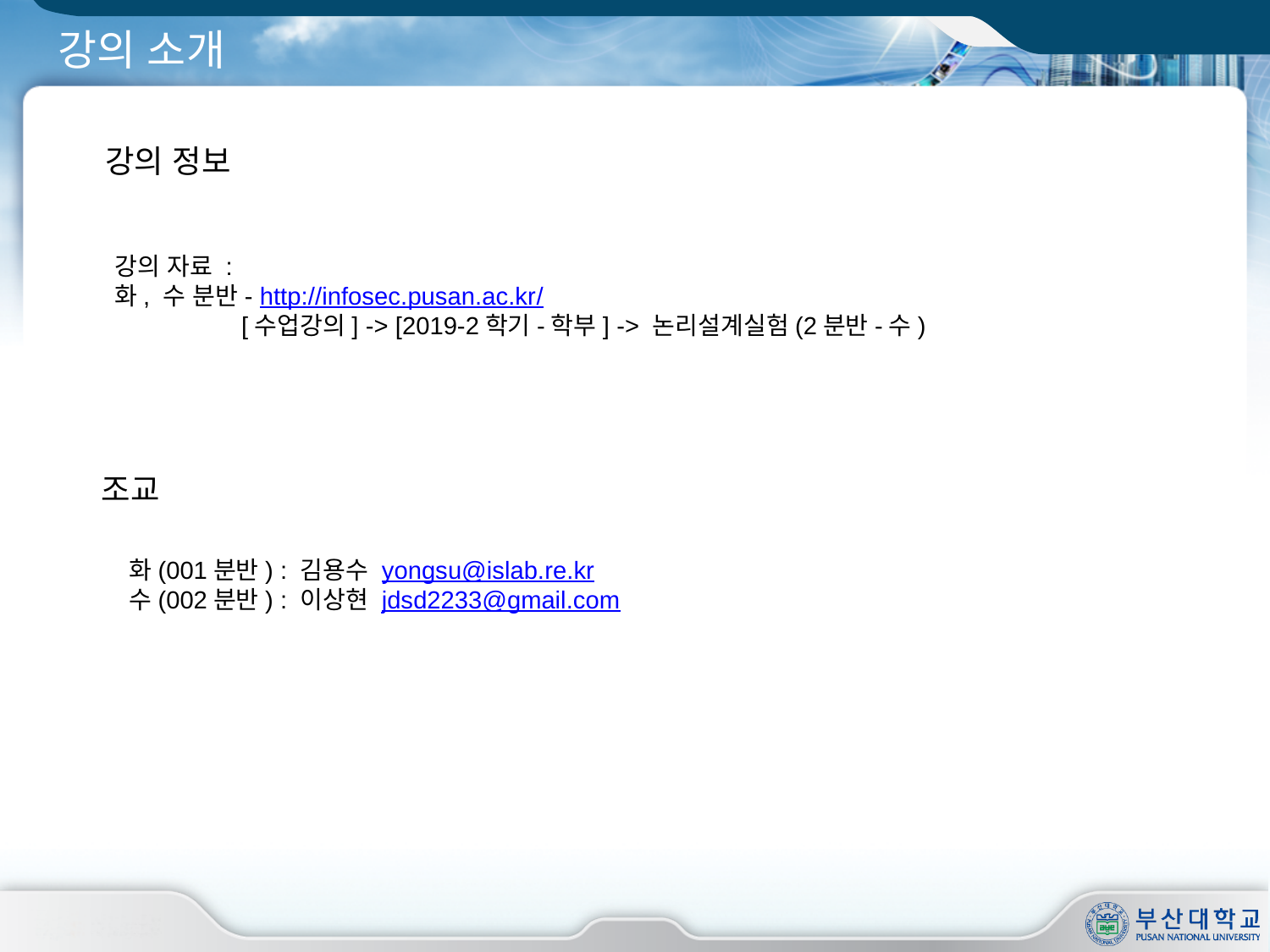

# 강의 소개
강의 정보
강의 자료 :
화, 수 분반- http://infosec.pusan.ac.kr/
	[수업강의] -> [2019-2학기-학부] -> 논리설계실험(2분반-수)
조교
화(001분반) : 김용수 yongsu@islab.re.kr
수(002분반) : 이상현 jdsd2233@gmail.com